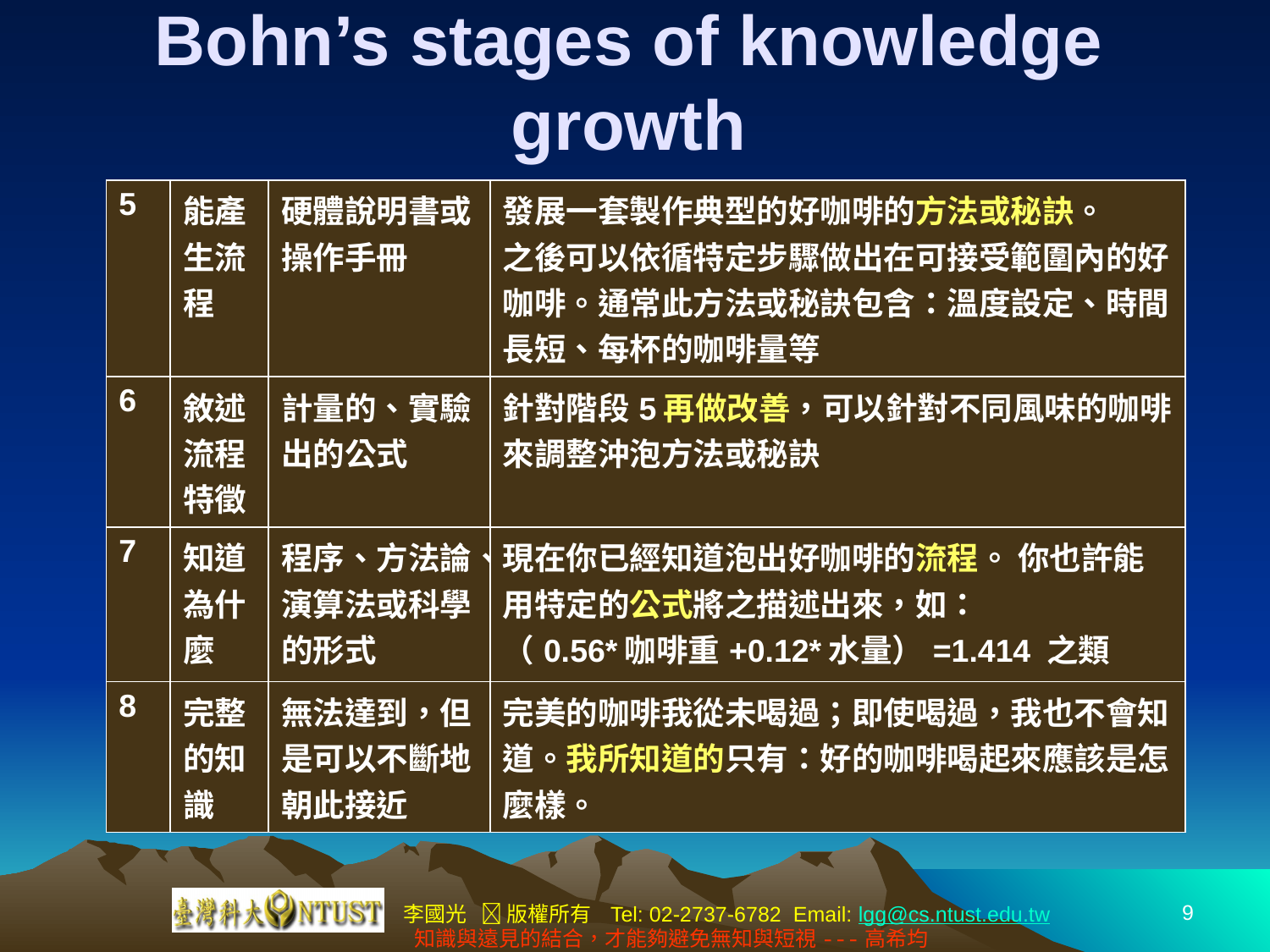

# Bohn’s stages of knowledge growth
| 5 | 能產生流程 | 硬體說明書或操作手冊 | 發展一套製作典型的好咖啡的方法或秘訣。 之後可以依循特定步驟做出在可接受範圍內的好咖啡。通常此方法或秘訣包含：溫度設定、時間長短、每杯的咖啡量等 |
| --- | --- | --- | --- |
| 6 | 敘述流程特徵 | 計量的、實驗出的公式 | 針對階段5再做改善，可以針對不同風味的咖啡來調整沖泡方法或秘訣 |
| 7 | 知道為什麼 | 程序、方法論、演算法或科學的形式 | 現在你已經知道泡出好咖啡的流程。 你也許能用特定的公式將之描述出來，如： （0.56\*咖啡重+0.12\*水量）=1.414 之類 |
| 8 | 完整的知識 | 無法達到，但是可以不斷地朝此接近 | 完美的咖啡我從未喝過；即使喝過，我也不會知道。我所知道的只有：好的咖啡喝起來應該是怎麼樣。 |
9